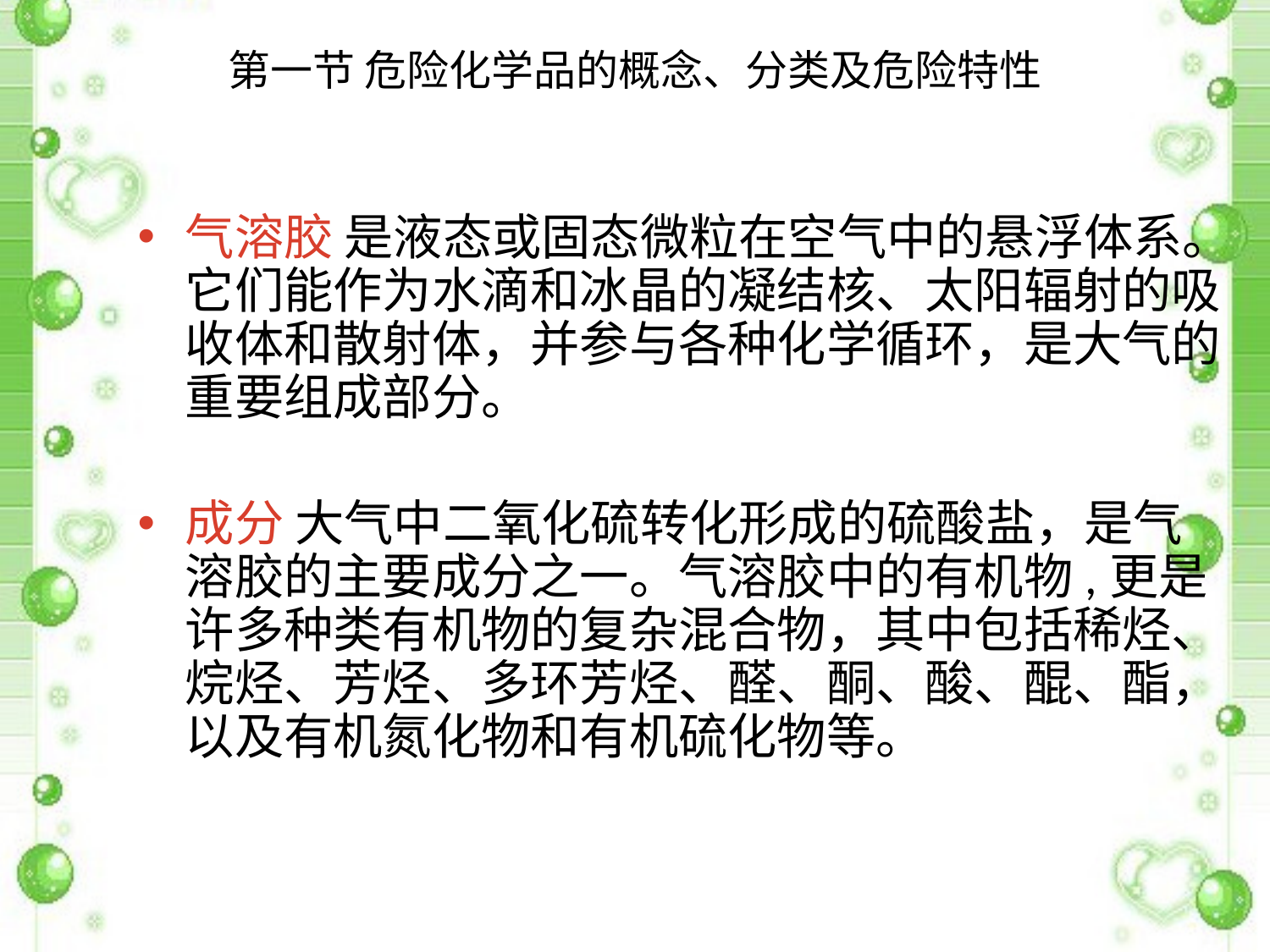

# 第一节 危险化学品的概念、分类及危险特性
气溶胶 是液态或固态微粒在空气中的悬浮体系。它们能作为水滴和冰晶的凝结核、太阳辐射的吸收体和散射体，并参与各种化学循环，是大气的重要组成部分。

成分 大气中二氧化硫转化形成的硫酸盐，是气溶胶的主要成分之一。气溶胶中的有机物,更是许多种类有机物的复杂混合物，其中包括稀烃、烷烃、芳烃、多环芳烃、醛、酮、酸、醌、酯，以及有机氮化物和有机硫化物等。